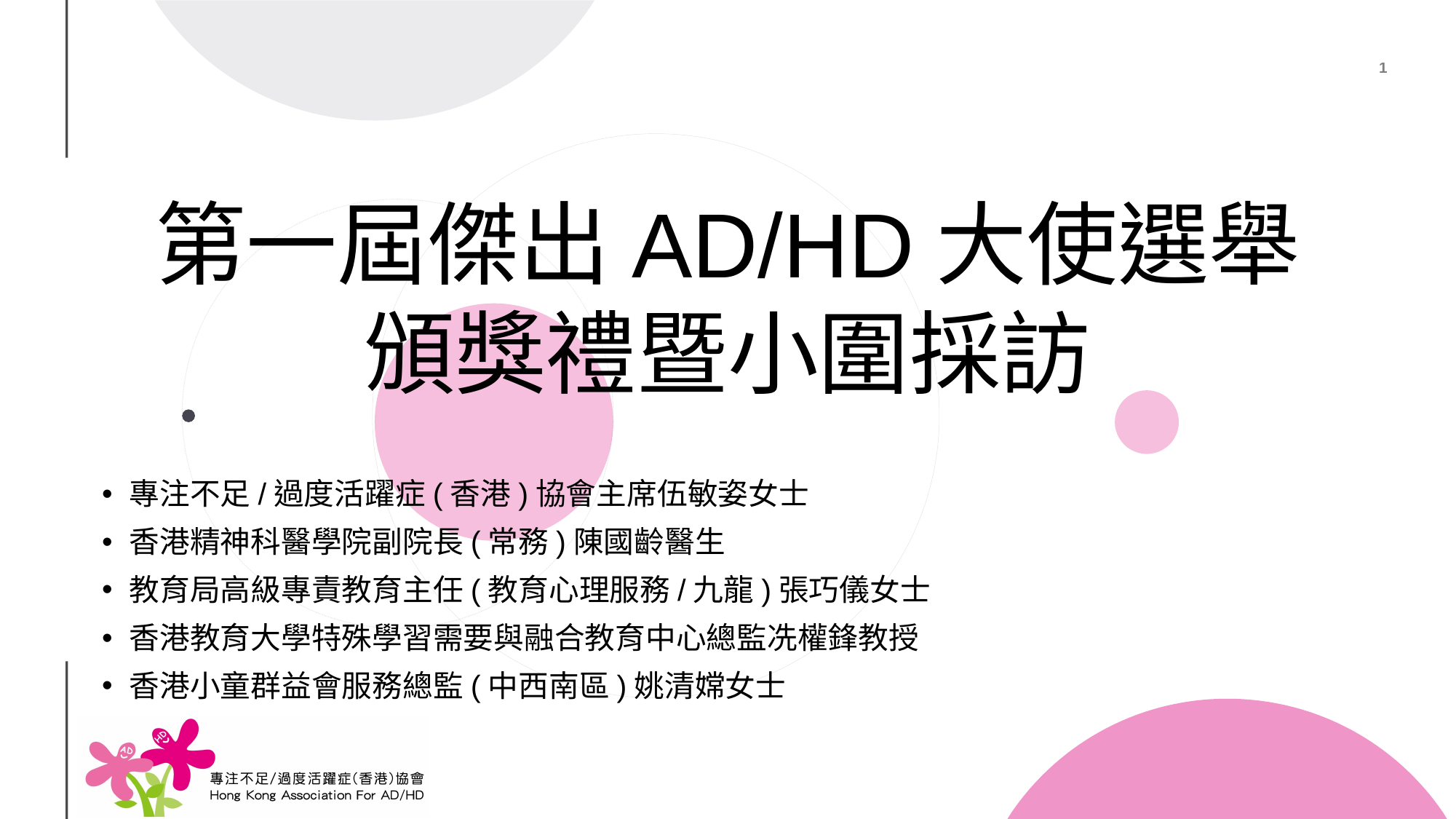

# 第一屆傑出AD/HD大使選舉 頒獎禮暨小圍採訪
專注不足/過度活躍症(香港)協會主席伍敏姿女士
香港精神科醫學院副院長(常務)陳國齡醫生
教育局高級專責教育主任(教育心理服務/九龍)張巧儀女士
香港教育大學特殊學習需要與融合教育中心總監冼權鋒教授
香港小童群益會服務總監(中西南區)姚清嫦女士